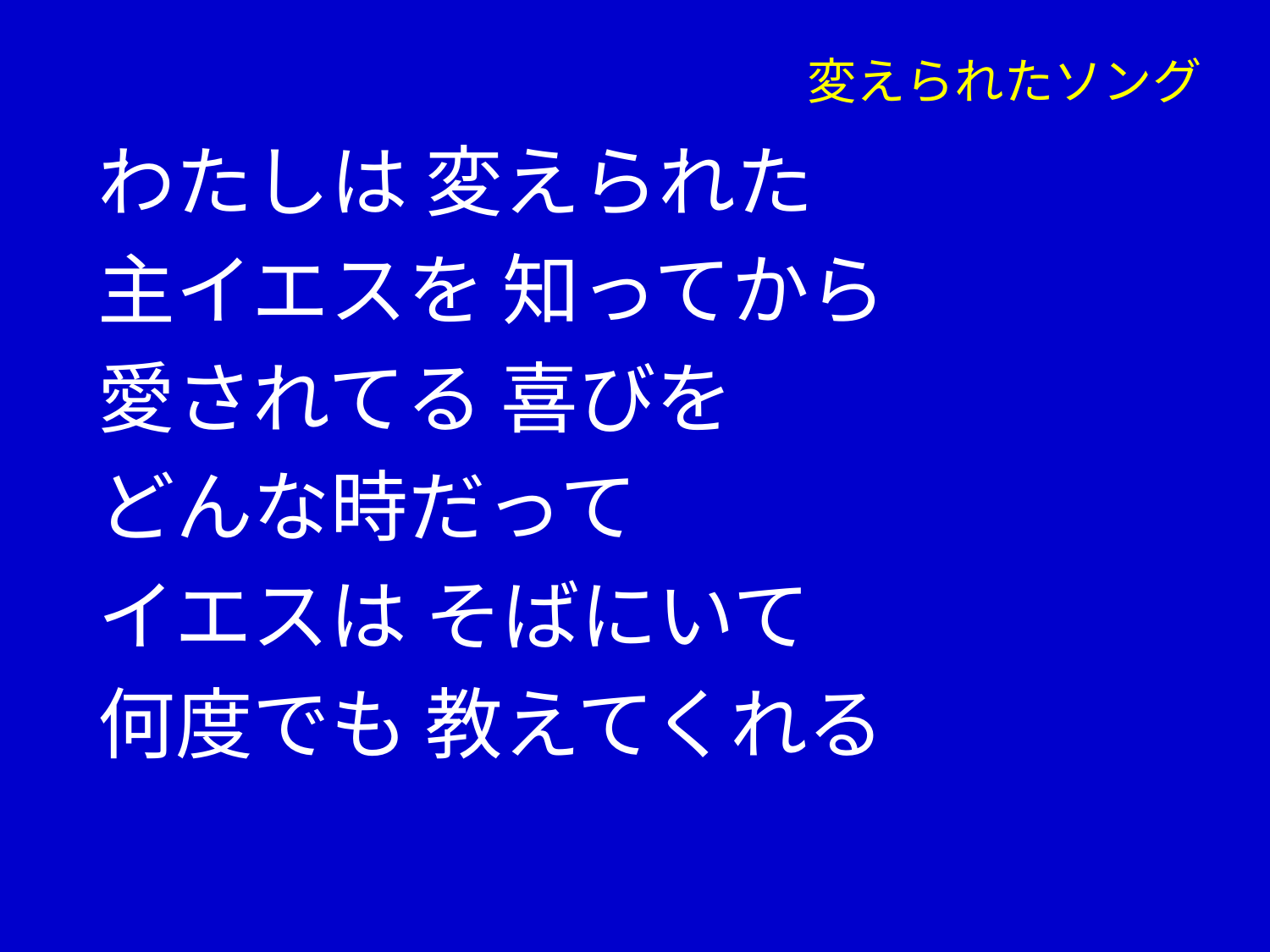

# 変えられたソング
わたしは 変えられた
主イエスを 知ってから
愛されてる 喜びを
どんな時だって
イエスは そばにいて
何度でも 教えてくれる